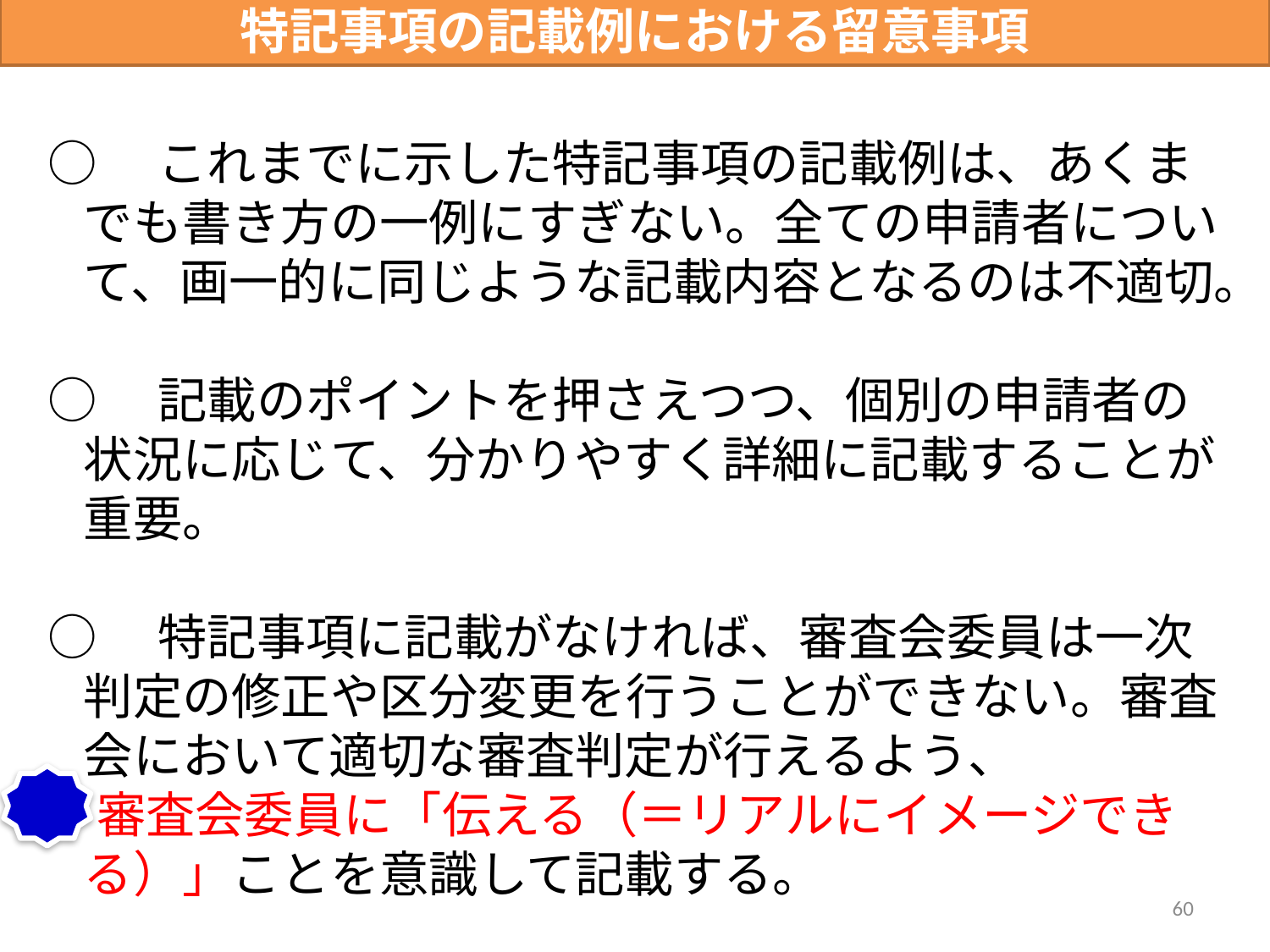

特記事項の記載例における留意事項
○　これまでに示した特記事項の記載例は、あくまでも書き方の一例にすぎない。全ての申請者について、画一的に同じような記載内容となるのは不適切。

○　記載のポイントを押さえつつ、個別の申請者の状況に応じて、分かりやすく詳細に記載することが重要。

○　特記事項に記載がなければ、審査会委員は一次判定の修正や区分変更を行うことができない。審査会において適切な審査判定が行えるよう、
　審査会委員に「伝える（＝リアルにイメージできる）」ことを意識して記載する。

60